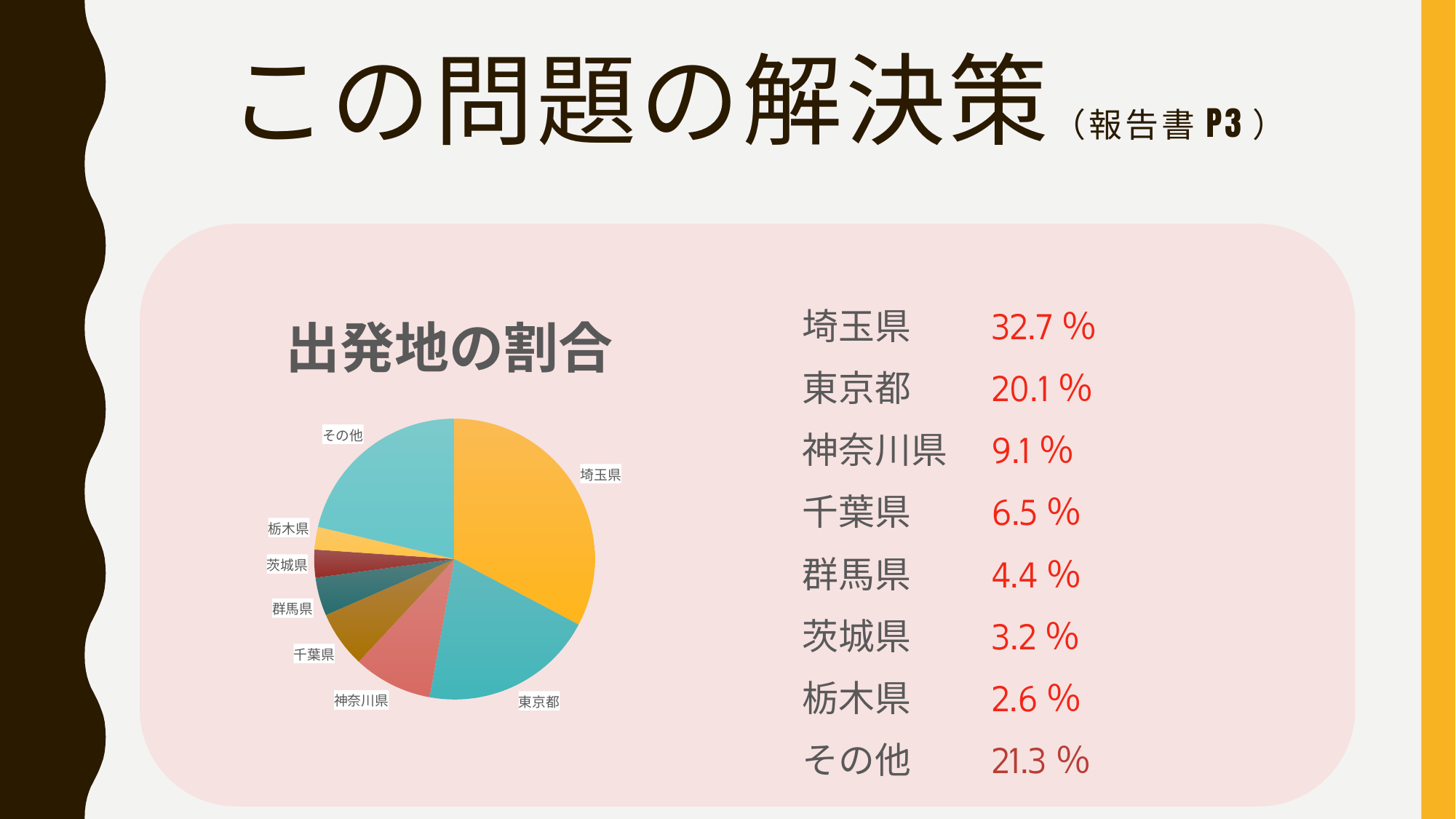

# この問題の解決策（報告書P3）

### Chart: 出発地の割合

| Category | 割合 |
|---|---|
| 埼玉県 | 32.7 |
| 東京都 | 20.1 |
| 神奈川県 | 9.1 |
| 千葉県 | 6.5 |
| 群馬県 | 4.4 |
| 茨城県 | 3.2 |
| 栃木県 | 2.6 |
| その他 | 21.3 |
埼玉県　　32.7％
東京都　　20.1％
神奈川県　9.1％
千葉県　　6.5％
群馬県　　4.4％
茨城県　　3.2％
栃木県　　2.6％
その他　　21.3％